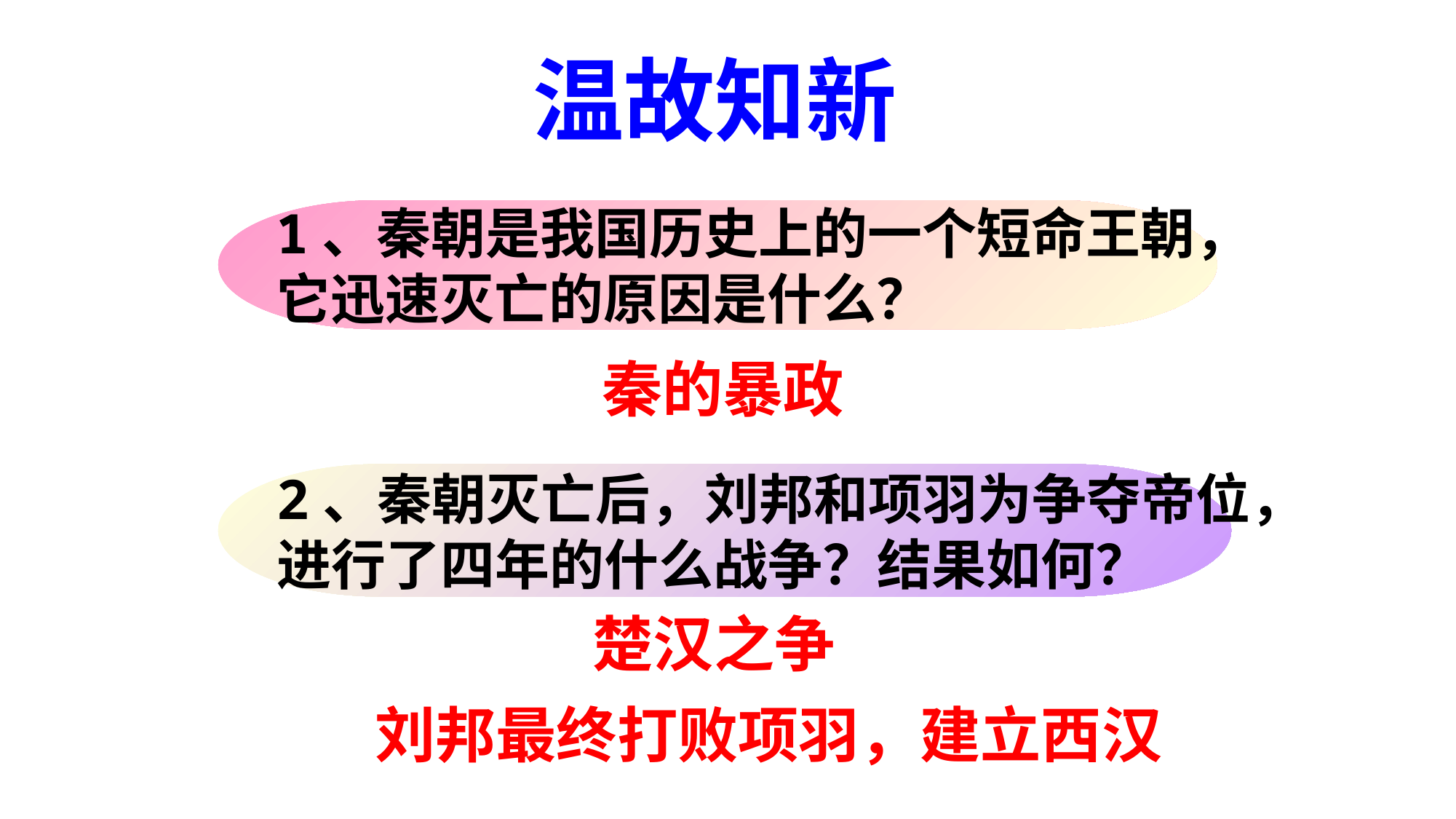

温故知新
1、秦朝是我国历史上的一个短命王朝，
它迅速灭亡的原因是什么？
秦的暴政
2、秦朝灭亡后，刘邦和项羽为争夺帝位，
进行了四年的什么战争？结果如何？
楚汉之争
刘邦最终打败项羽，建立西汉